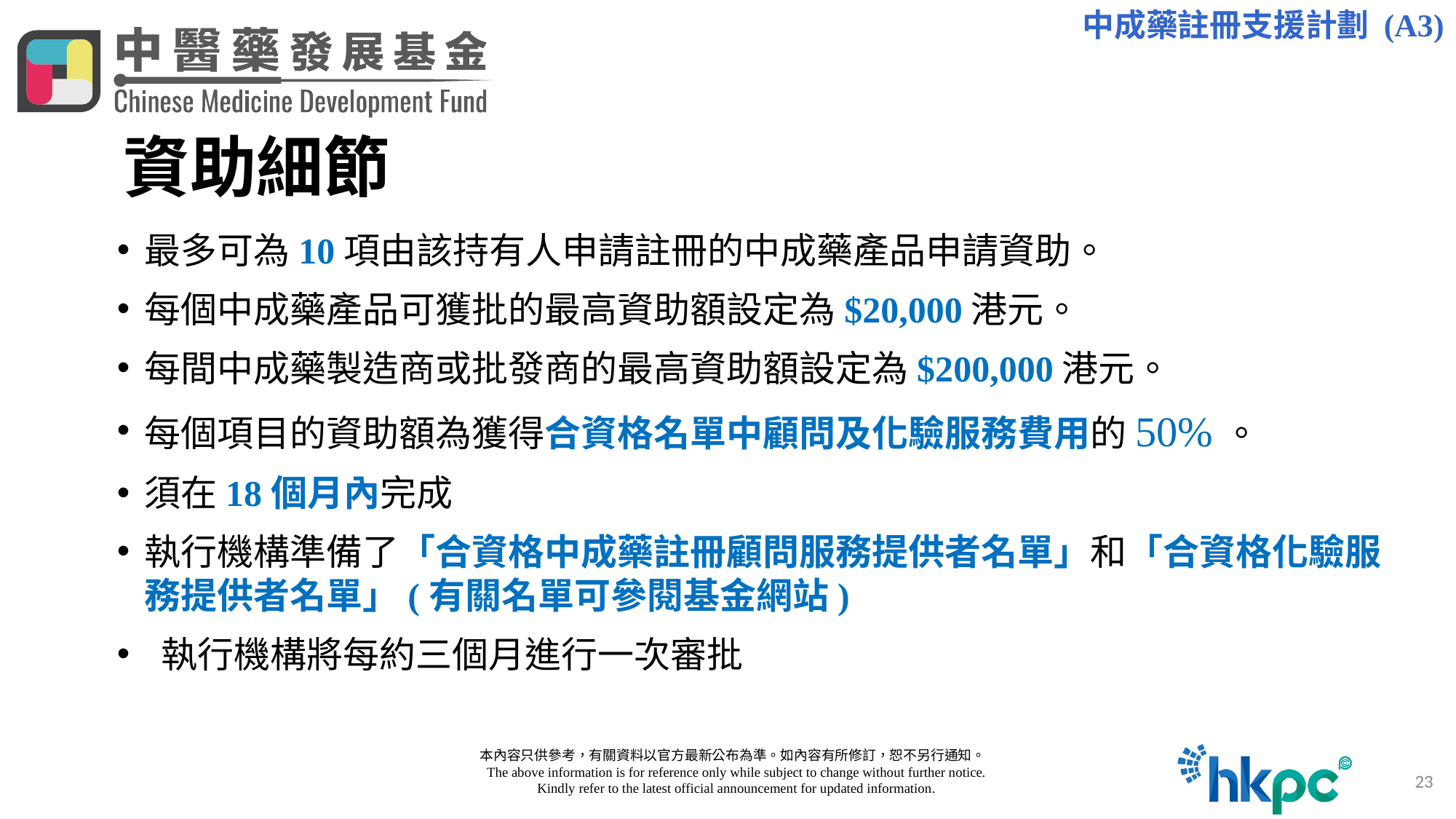

中成藥註冊支援計劃 (A3)
# 資助細節
最多可為10項由該持有人申請註冊的中成藥產品申請資助。
每個中成藥產品可獲批的最高資助額設定為$20,000港元。
每間中成藥製造商或批發商的最高資助額設定為$200,000港元。
每個項目的資助額為獲得合資格名單中顧問及化驗服務費用的50%。
須在18個月內完成
執行機構準備了「合資格中成藥註冊顧問服務提供者名單」和「合資格化驗服務提供者名單」(有關名單可參閱基金網站)
 執行機構將每約三個月進行一次審批

  本內容只供參考，有關資料以官方最新公布為準。如內容有所修訂，恕不另行通知。
     The above information is for reference only while subject to change without further notice.
     Kindly refer to the latest official announcement for updated information.
23